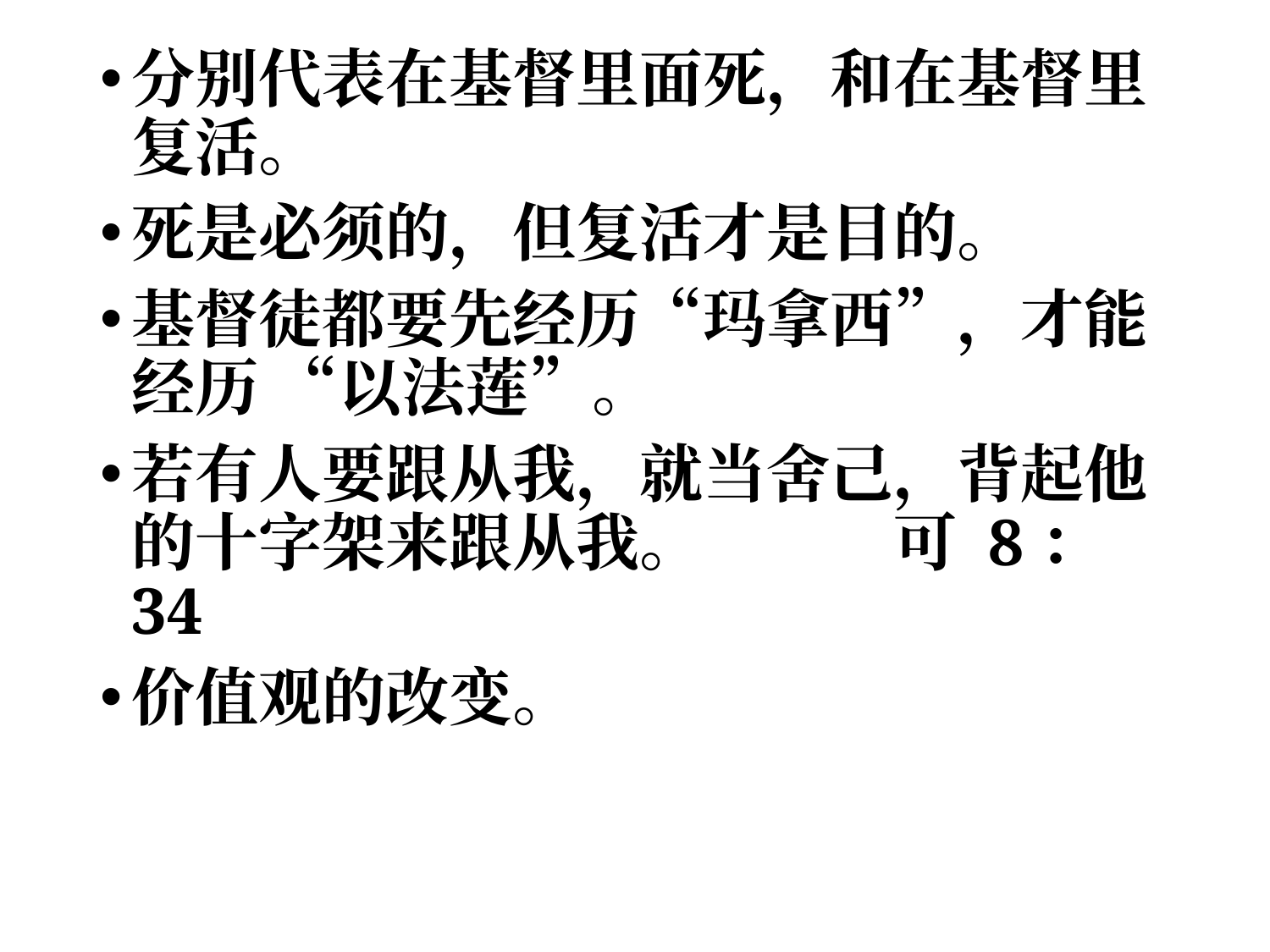

分别代表在基督里面死，和在基督里复活。
死是必须的，但复活才是目的。
基督徒都要先经历“玛拿西”，才能经历 “以法莲”。
若有人要跟从我，就当舍己，背起他的十字架来跟从我。		可 8：34
价值观的改变。